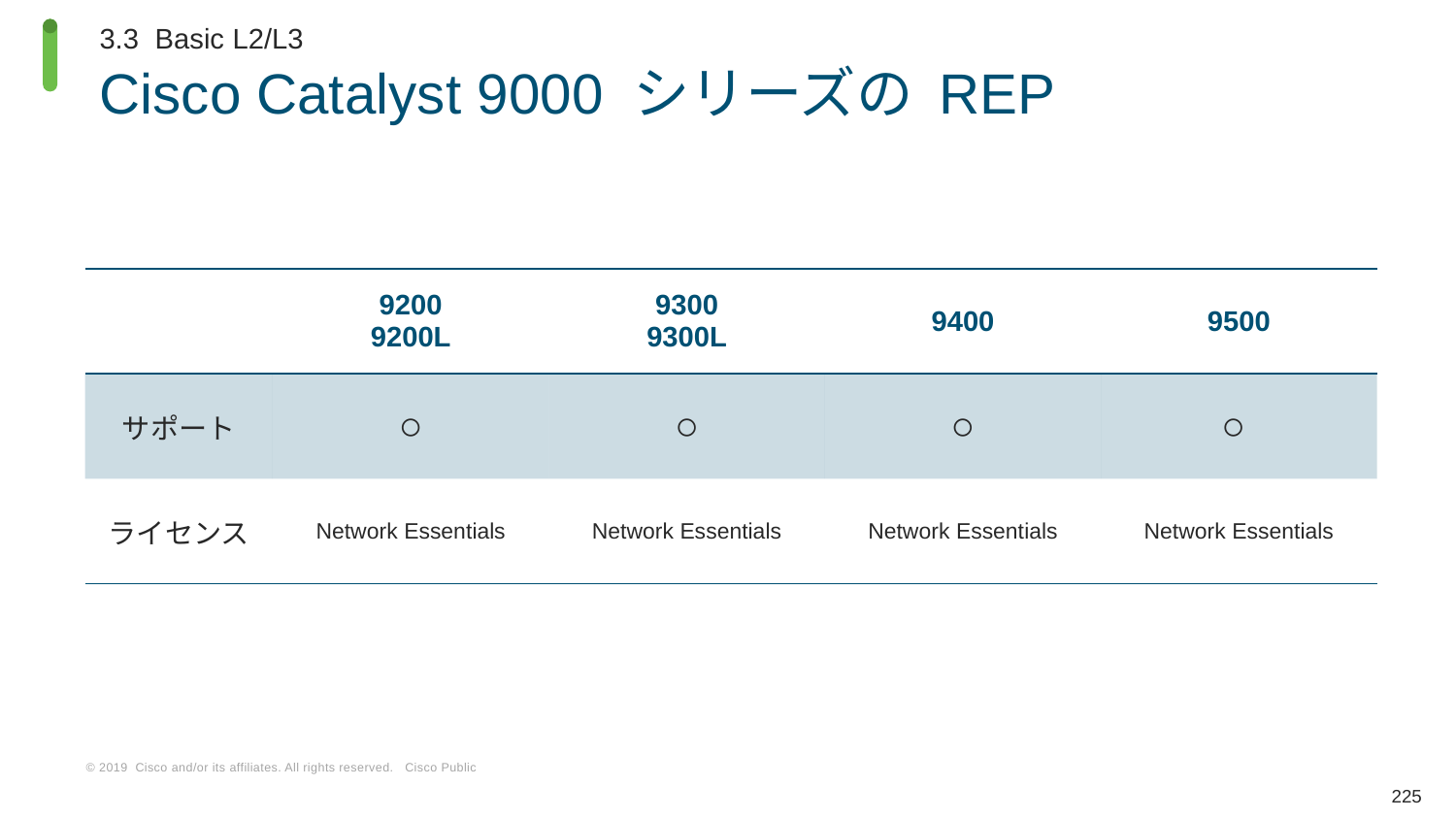

3.3  Basic L2/L3
# Cisco Catalyst 9000 シリーズの REP
|  | 9200 9200L | 9300 9300L | 9400 | 9500 |
| --- | --- | --- | --- | --- |
| サポート | ○ | ○ | ○ | ○ |
| ライセンス | Network Essentials | Network Essentials | Network Essentials | Network Essentials |
225